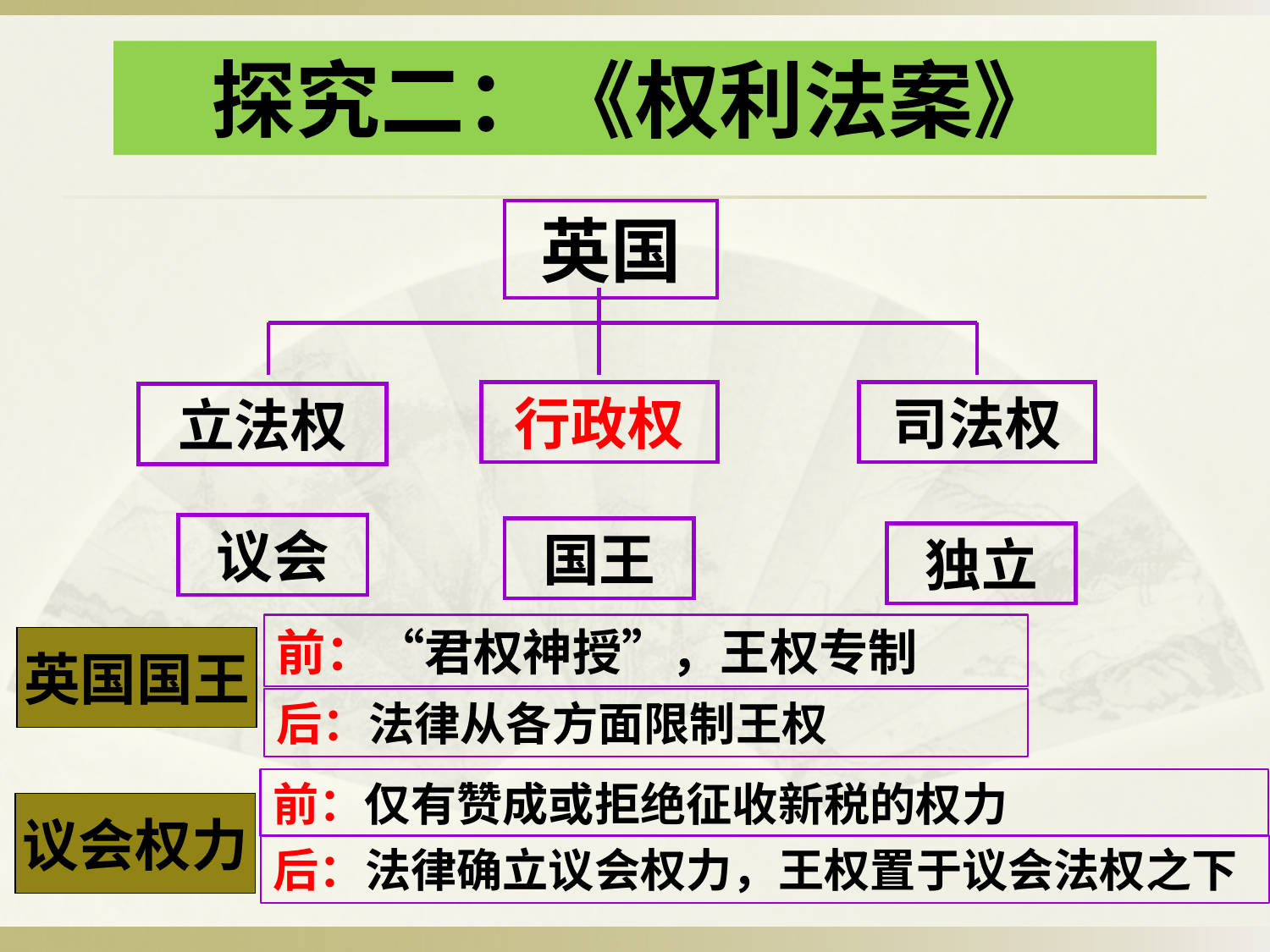

探究二：《权利法案》
英国
行政权
司法权
立法权
议会
国王
独立
前：“君权神授”，王权专制
英国国王
后：法律从各方面限制王权
前：仅有赞成或拒绝征收新税的权力
议会权力
后：法律确立议会权力，王权置于议会法权之下